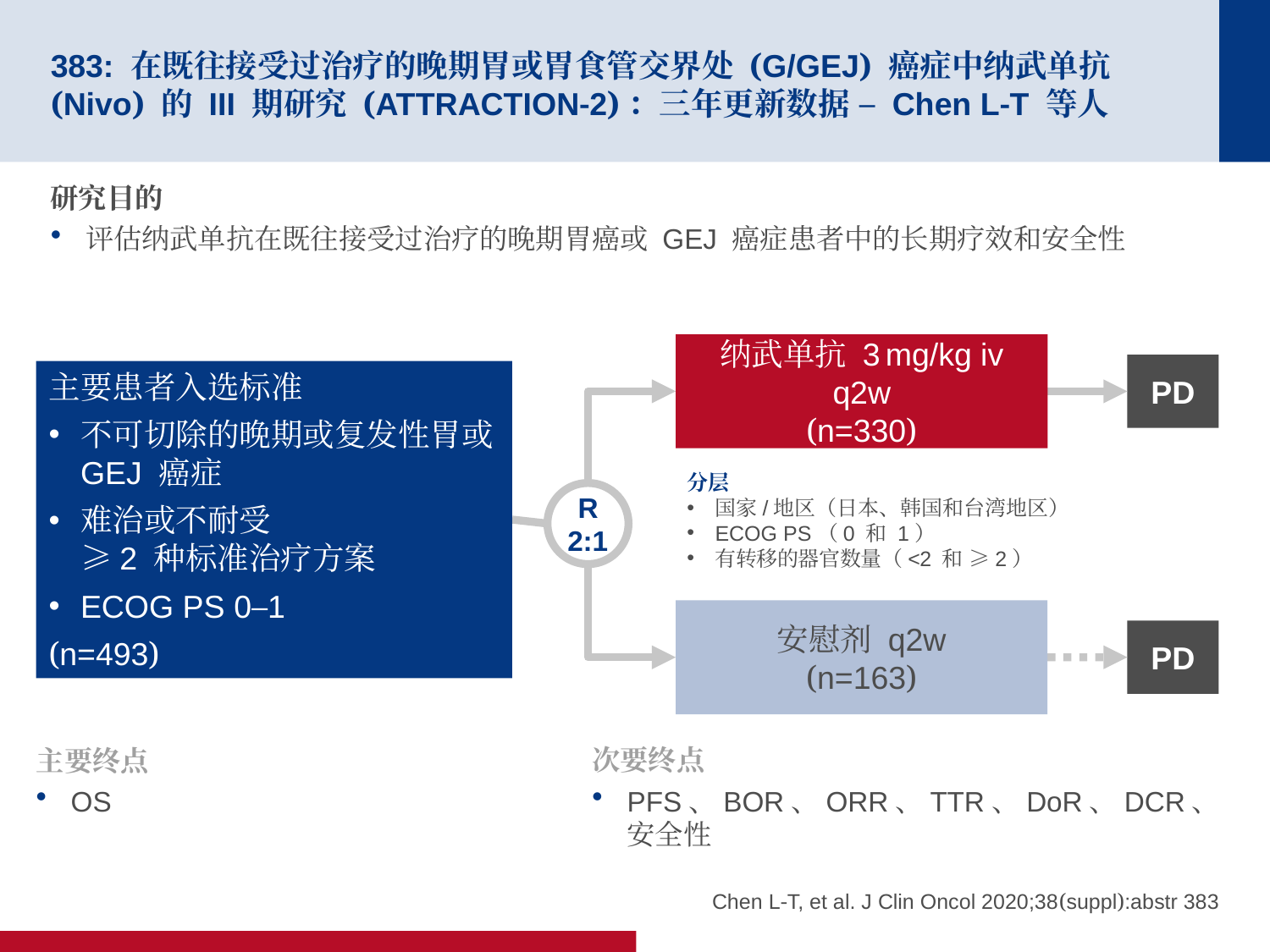

# 383: 在既往接受过治疗的晚期胃或胃食管交界处 (G/GEJ) 癌症中纳武单抗 (Nivo) 的 III 期研究 (ATTRACTION-2)：三年更新数据 – Chen L-T 等人
研究目的
评估纳武单抗在既往接受过治疗的晚期胃癌或 GEJ 癌症患者中的长期疗效和安全性
纳武单抗 3 mg/kg iv q2w
(n=330)
PD
主要患者入选标准
不可切除的晚期或复发性胃或 GEJ 癌症
难治或不耐受
≥2 种标准治疗方案
ECOG PS 0–1
(n=493)
分层
国家/地区（日本、韩国和台湾地区）
ECOG PS（0 和 1）
有转移的器官数量（<2 和 ≥2）
R
2:1
安慰剂 q2w
(n=163)
PD
主要终点
OS

次要终点
PFS、BOR、ORR、TTR、DoR、DCR、安全性
Chen L-T, et al. J Clin Oncol 2020;38(suppl):abstr 383